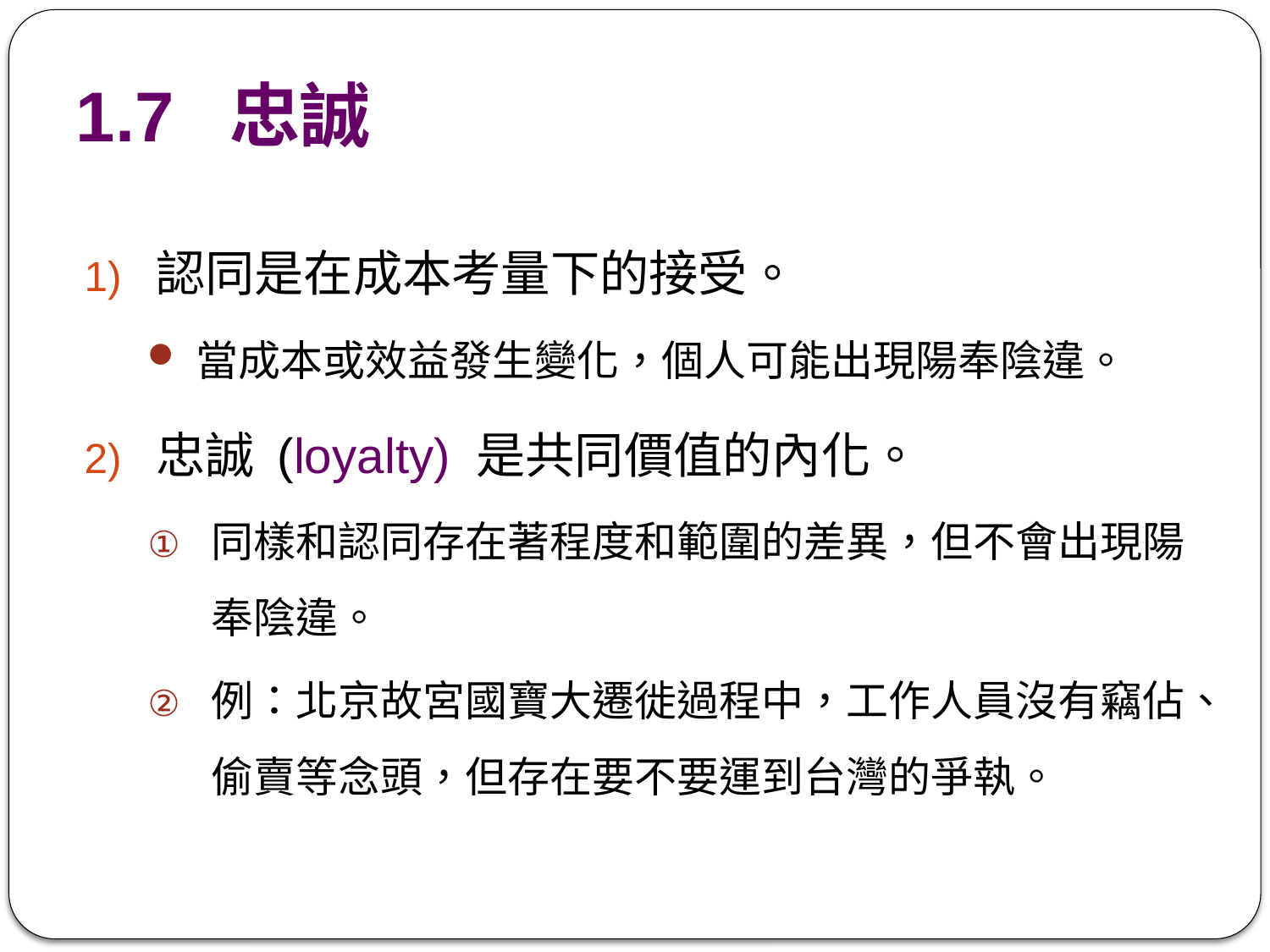

# 1.7  忠誠
認同是在成本考量下的接受。
當成本或效益發生變化，個人可能出現陽奉陰違。
忠誠 (loyalty) 是共同價值的內化。
同樣和認同存在著程度和範圍的差異，但不會出現陽奉陰違。
例：北京故宮國寶大遷徙過程中，工作人員沒有竊佔、偷賣等念頭，但存在要不要運到台灣的爭執。
10